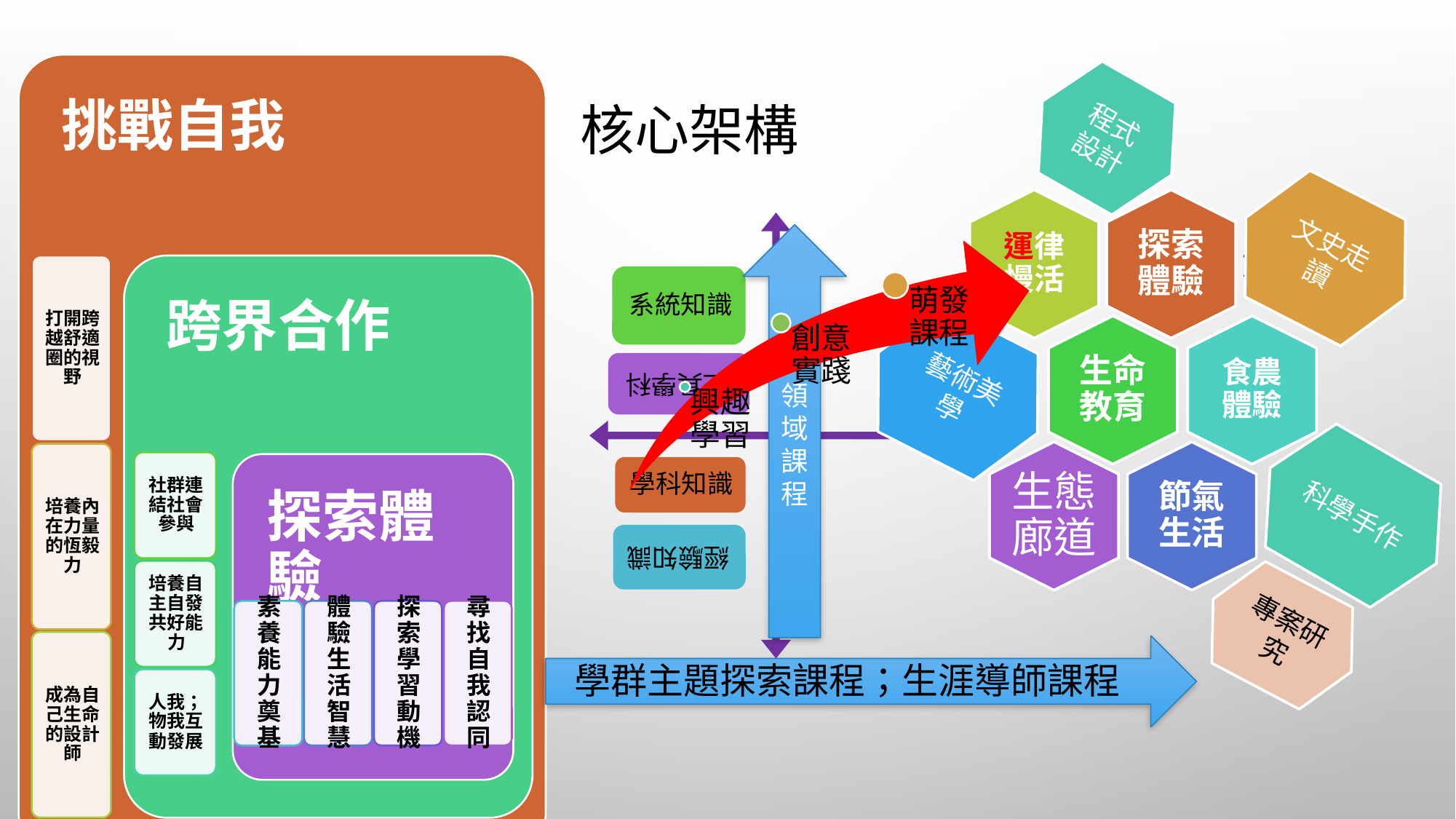

挑戰自我
打開跨越舒適圈的視野
培養內在力量的恆毅力
成為自己生命的設計師
跨界合作
社群連結社會參與
培養自主自發共好能力
人我；物我互動發展
探索體驗
素養能力奠基
體驗生活智慧
探索學習動機
尋找自我認同
# 核心架構
程式設計
興趣學習
創意實踐
萌發課程
學科知識
系統知識
經驗知識
工具學科
文史走讀
探索體驗
文史走讀
運律慢活
生命教育
藝術美學
食農體驗
節氣生活
科學手作
生態廊道
領域課程
藝術美學
科學手作
專案研究

學群主題探索課程；生涯導師課程